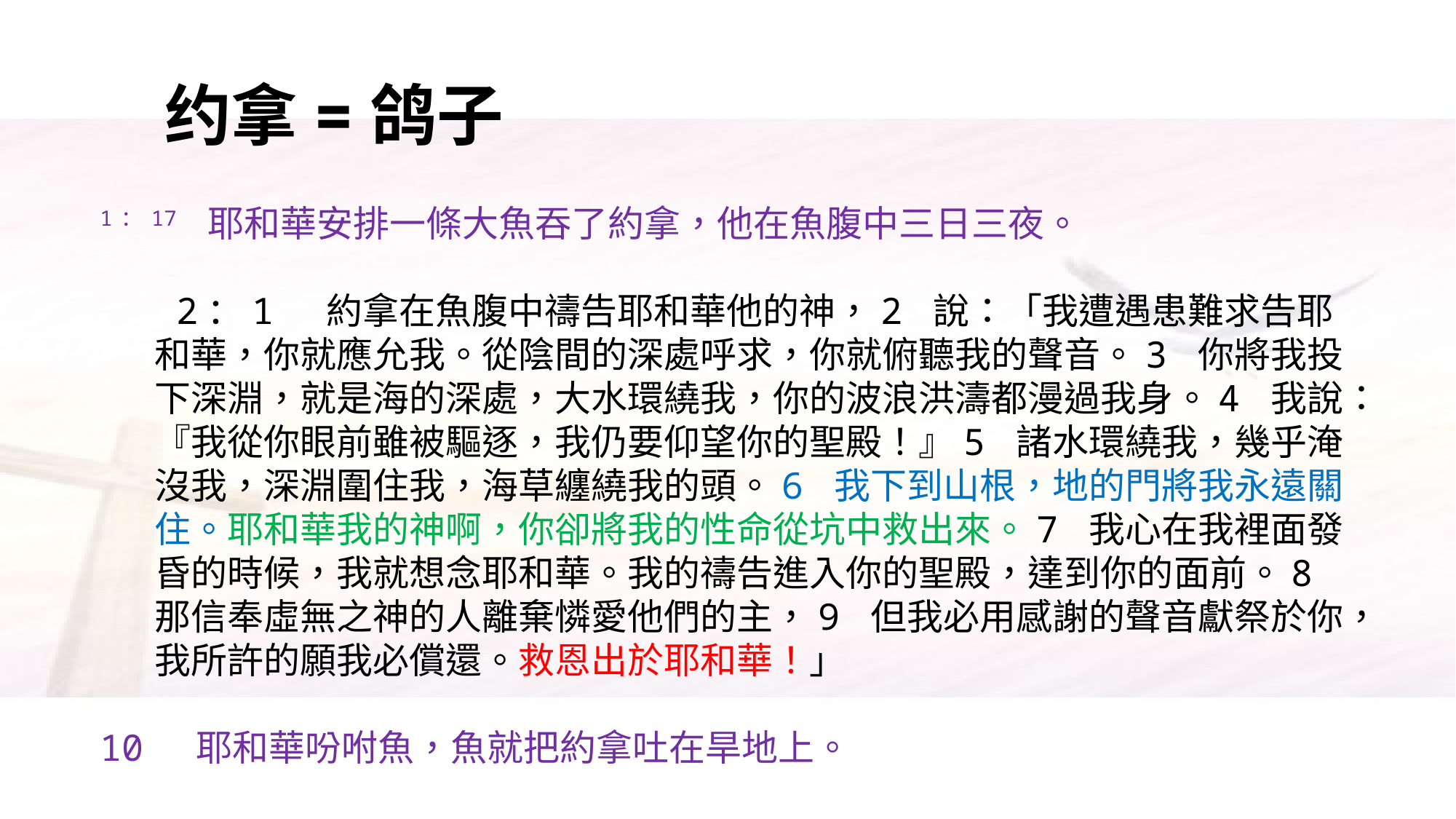

约拿=鸽子
1：17 耶和華安排一條大魚吞了約拿，他在魚腹中三日三夜。

​ 2：1  約拿在魚腹中禱告耶和華他的神，2 說：「我遭遇患難求告耶和華，你就應允我。從陰間的深處呼求，你就俯聽我的聲音。3 你將我投下深淵，就是海的深處，大水環繞我，你的波浪洪濤都漫過我身。4 我說：『我從你眼前雖被驅逐，我仍要仰望你的聖殿！』5 諸水環繞我，幾乎淹沒我，深淵圍住我，海草纏繞我的頭。6 我下到山根，地的門將我永遠關住。耶和華我的神啊，你卻將我的性命從坑中救出來。7 我心在我裡面發昏的時候，我就想念耶和華。我的禱告進入你的聖殿，達到你的面前。8 那信奉虛無之神的人離棄憐愛他們的主，9 但我必用感謝的聲音獻祭於你，我所許的願我必償還。救恩出於耶和華！」

10  耶和華吩咐魚，魚就把約拿吐在旱地上。